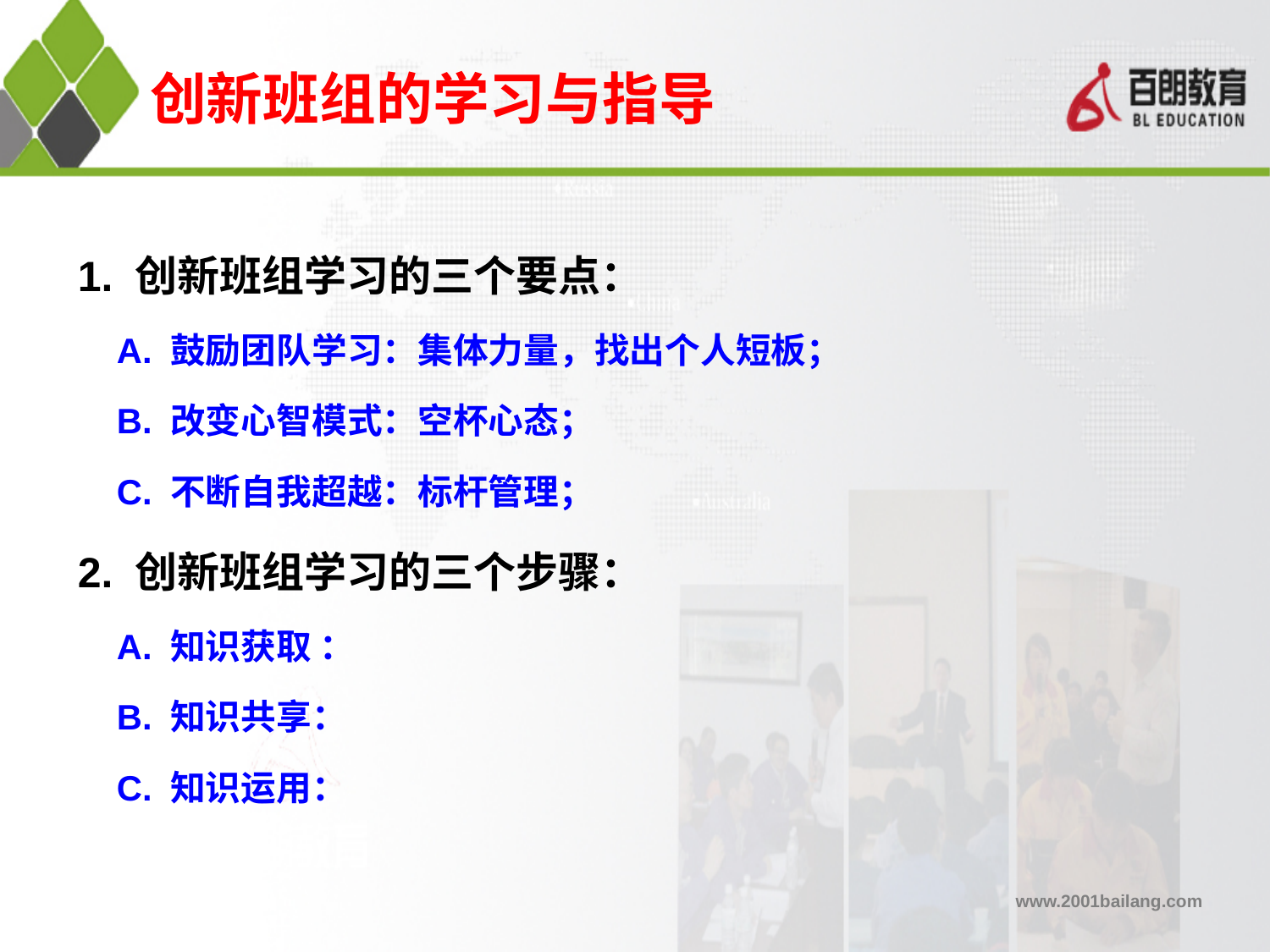

创新班组的学习与指导
1. 创新班组学习的三个要点：
    A. 鼓励团队学习：集体力量，找出个人短板；
    B. 改变心智模式：空杯心态；
    C. 不断自我超越：标杆管理；
2. 创新班组学习的三个步骤：
    A. 知识获取 ：
    B. 知识共享：
    C. 知识运用：